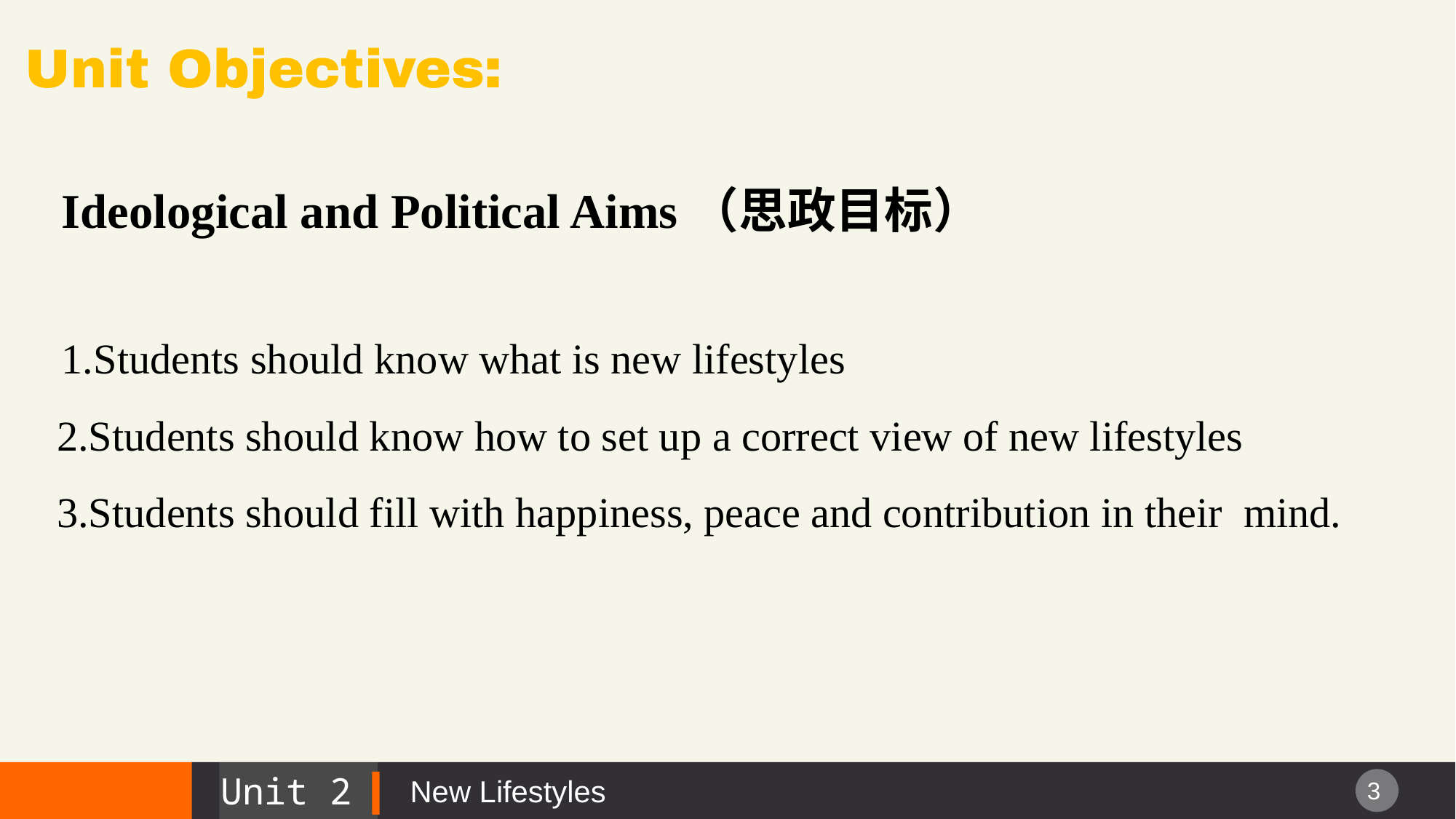

Unit Objectives:
   Ideological and Political Aims（思政目标）

   1.Students should know what is new lifestyles
   2.Students should know how to set up a correct view of new lifestyles
   3.Students should fill with happiness, peace and contribution in their  mind.